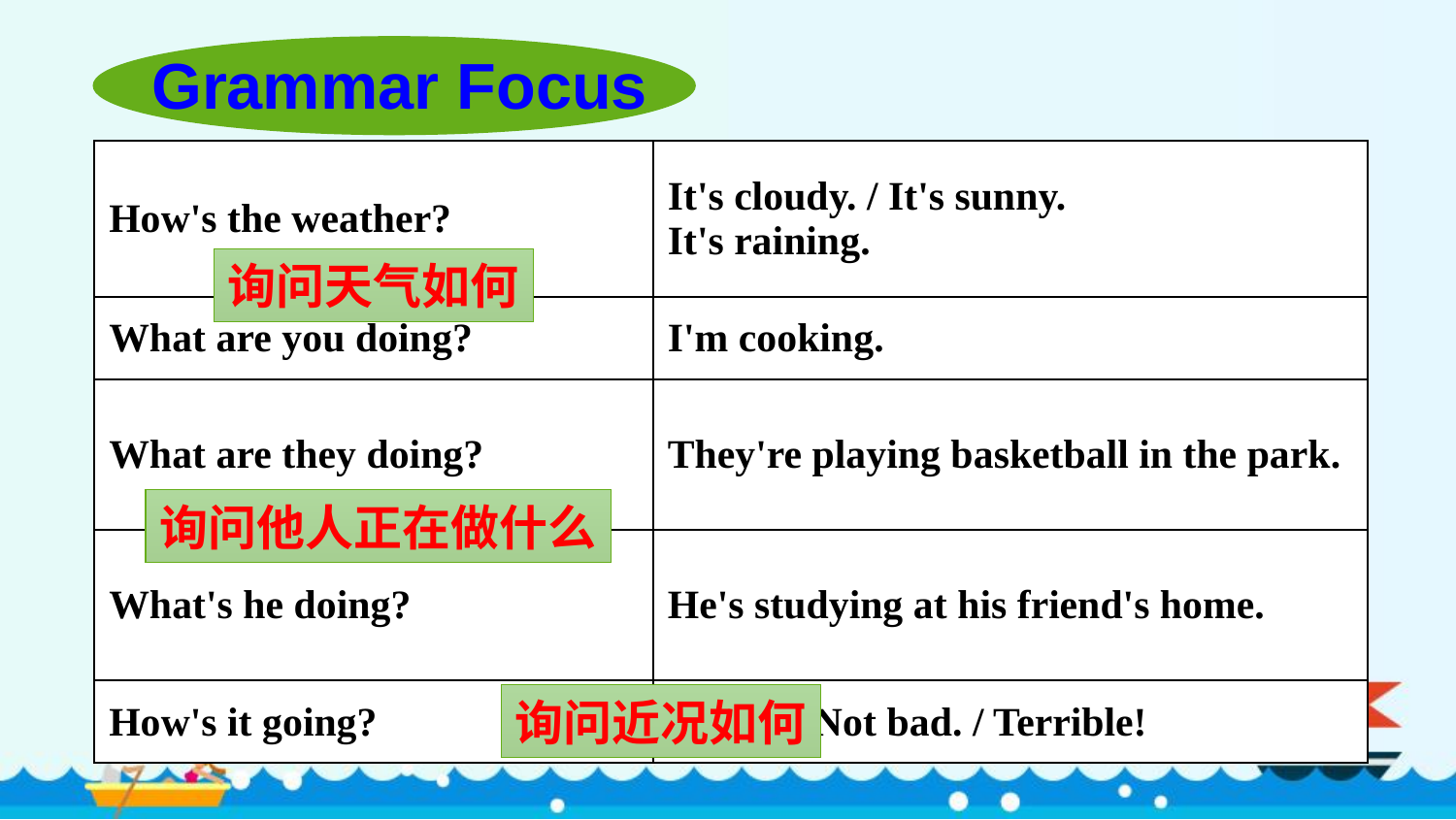

Grammar Focus
| How's the weather? | It's cloudy. / It's sunny. It's raining. |
| --- | --- |
| What are you doing? | I'm cooking. |
| What are they doing? | They're playing basketball in the park. |
| What's he doing? | He's studying at his friend's home. |
| How's it going? | Great! / Not bad. / Terrible! |
询问天气如何
询问他人正在做什么
询问近况如何